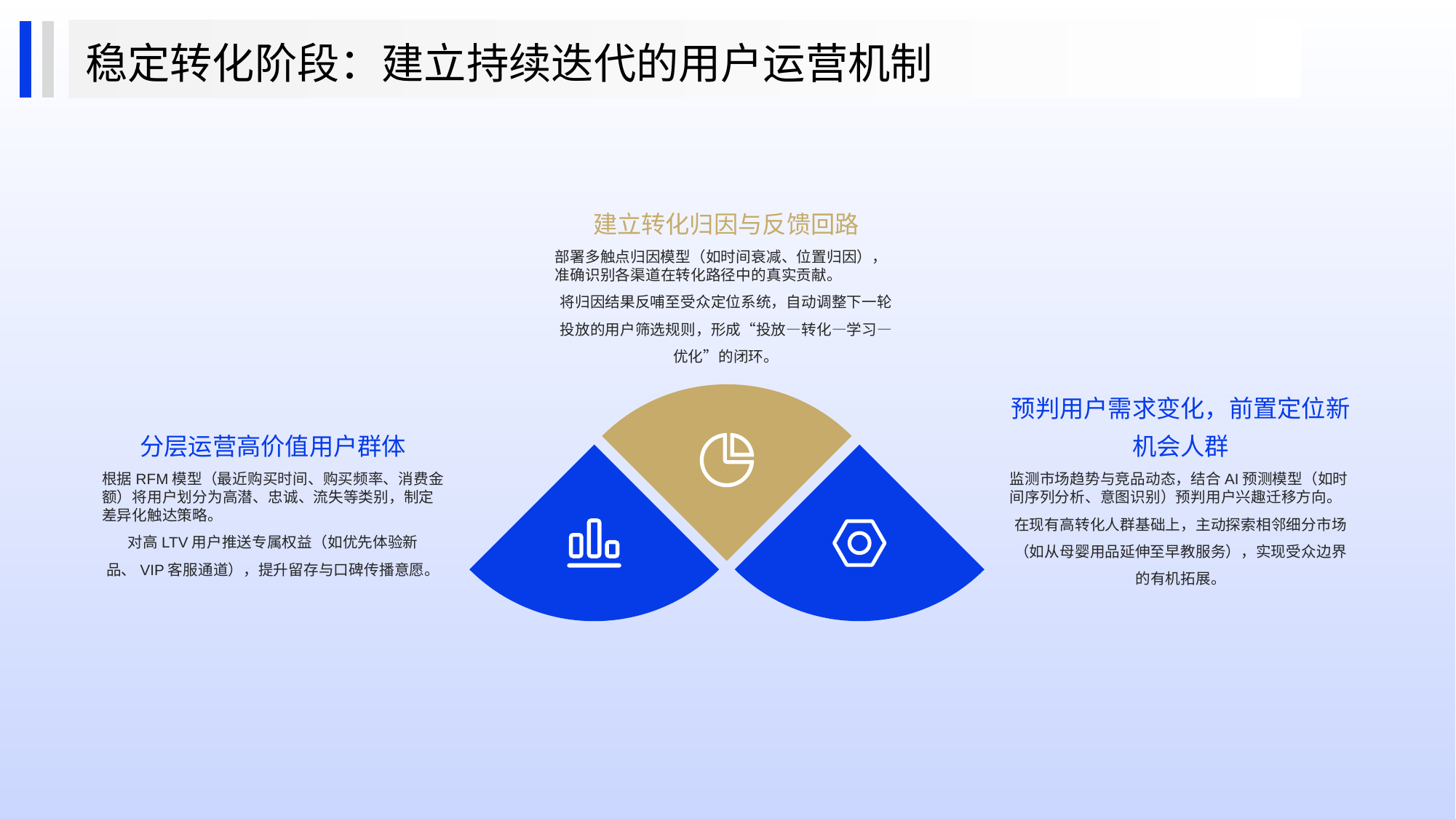

稳定转化阶段：建立持续迭代的用户运营机制
建立转化归因与反馈回路
部署多触点归因模型（如时间衰减、位置归因），准确识别各渠道在转化路径中的真实贡献。
将归因结果反哺至受众定位系统，自动调整下一轮投放的用户筛选规则，形成“投放—转化—学习—优化”的闭环。

分层运营高价值用户群体
预判用户需求变化，前置定位新机会人群

根据RFM模型（最近购买时间、购买频率、消费金额）将用户划分为高潜、忠诚、流失等类别，制定差异化触达策略。
对高LTV用户推送专属权益（如优先体验新品、VIP客服通道），提升留存与口碑传播意愿。
监测市场趋势与竞品动态，结合AI预测模型（如时间序列分析、意图识别）预判用户兴趣迁移方向。
在现有高转化人群基础上，主动探索相邻细分市场（如从母婴用品延伸至早教服务），实现受众边界的有机拓展。